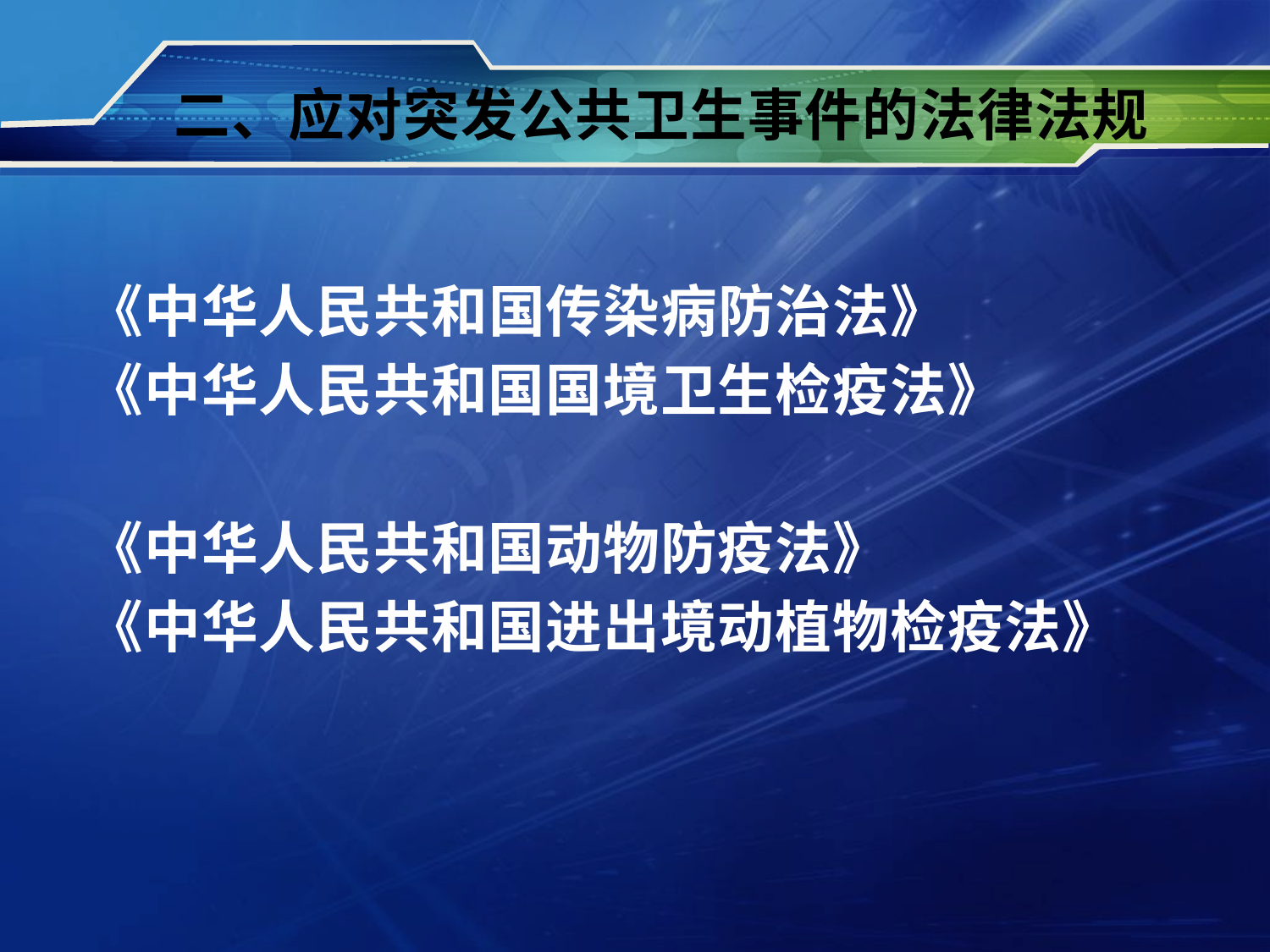

# 二、应对突发公共卫生事件的法律法规

《中华人民共和国传染病防治法》
《中华人民共和国国境卫生检疫法》

《中华人民共和国动物防疫法》
《中华人民共和国进出境动植物检疫法》